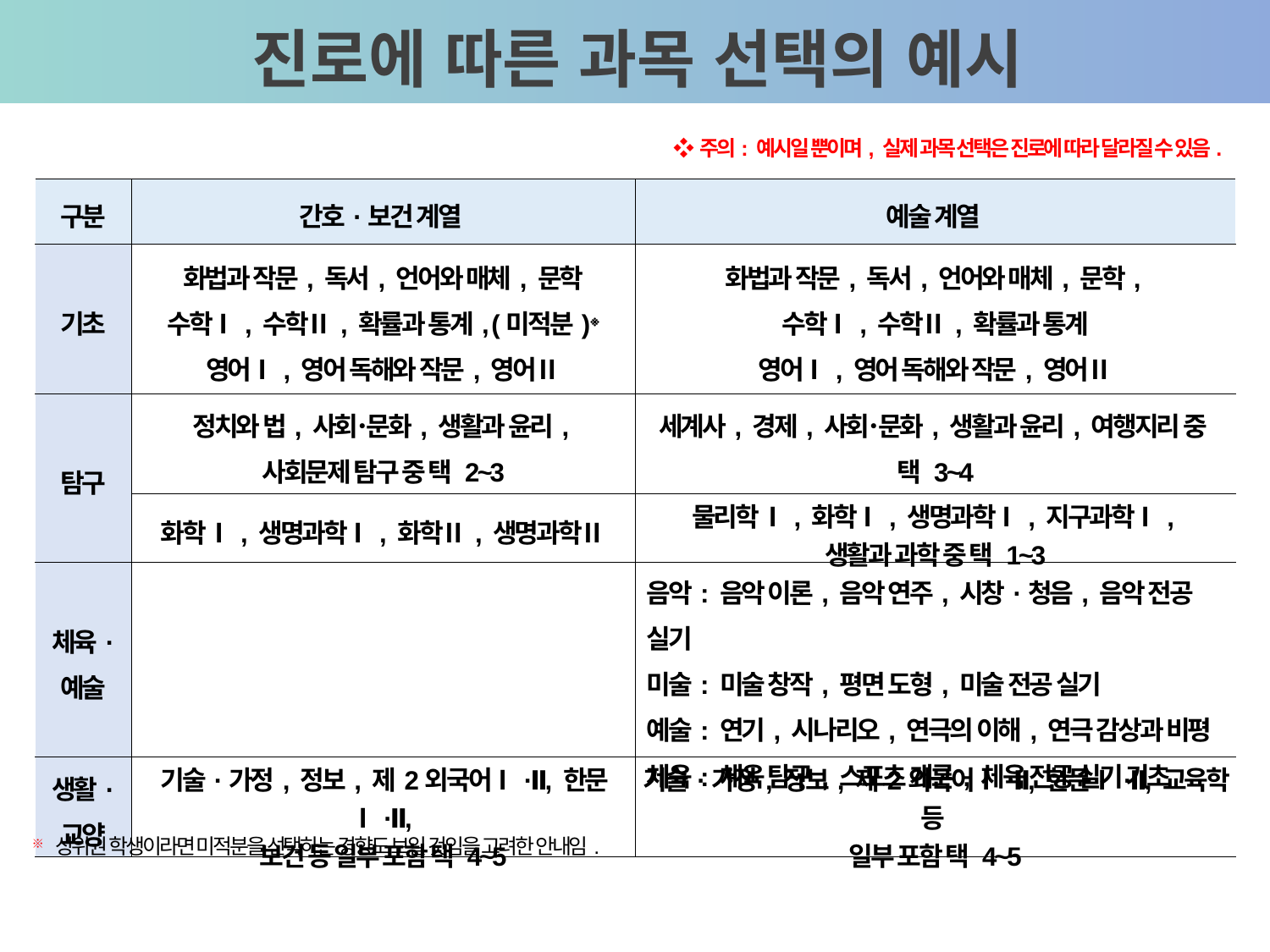

진로에 따른 과목 선택의 예시
❖주의: 예시일 뿐이며, 실제 과목 선택은 진로에 따라 달라질 수 있음.
영업활동의 부재
| 구분 | 간호·보건 계열 | 예술 계열 |
| --- | --- | --- |
| 기초 | 화법과 작문, 독서, 언어와 매체, 문학 수학Ⅰ, 수학Ⅱ, 확률과 통계, (미적분)※ 영어Ⅰ, 영어 독해와 작문, 영어Ⅱ | 화법과 작문, 독서, 언어와 매체, 문학, 수학Ⅰ, 수학Ⅱ, 확률과 통계 영어Ⅰ, 영어 독해와 작문, 영어Ⅱ |
| 탐구 | 정치와 법, 사회･문화, 생활과 윤리, 사회문제 탐구 중 택 2~3 | 세계사, 경제, 사회･문화, 생활과 윤리, 여행지리 중 택 3~4 |
|  | 화학Ⅰ, 생명과학Ⅰ, 화학Ⅱ, 생명과학Ⅱ | 물리학Ⅰ, 화학Ⅰ, 생명과학Ⅰ, 지구과학Ⅰ, 생활과 과학 중 택 1~3 |
| 체육· 예술 |  | 음악: 음악 이론, 음악 연주, 시창·청음, 음악 전공 실기 미술: 미술 창작, 평면 도형, 미술 전공 실기 예술: 연기, 시나리오, 연극의 이해, 연극 감상과 비평 체육: 체육 탐구, 스포츠 개론, 체육 전공 실기 기초 |
| 생활· 교양 | 기술·가정, 정보, 제2외국어Ⅰ·Ⅱ, 한문Ⅰ·Ⅱ, 보건 등 일부 포함 택 4~5 | 기술·가정, 정보, 제2외국어Ⅰ·Ⅱ, 한문Ⅰ·Ⅱ, 교육학 등 일부 포함 택 4~5 |
※ 상위권 학생이라면 미적분을 선택하는 경향도 보일 것임을 고려한 안내임.